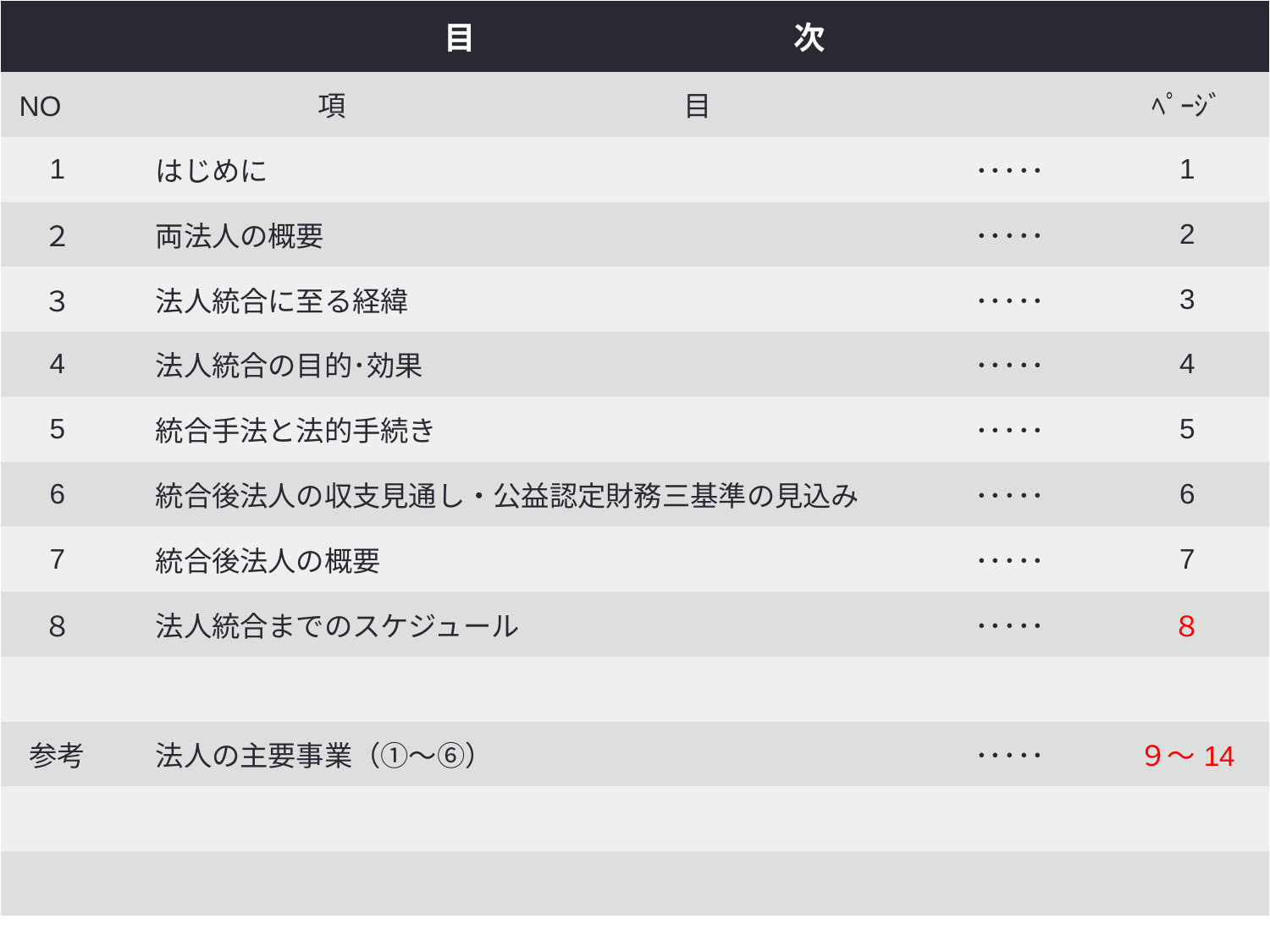

| 目　　　　　　　　　　次 |  |  |  |
| --- | --- | --- | --- |
| NO | 項　　　　　　　　　　　　目 |  | ﾍﾟｰｼﾞ |
| 1 | はじめに | ･････ | 1 |
| ２ | 両法人の概要 | ･････ | 2 |
| ３ | 法人統合に至る経緯 | ･････ | 3 |
| 4 | 法人統合の目的･効果 | ･････ | 4 |
| 5 | 統合手法と法的手続き | ･････ | 5 |
| 6 | 統合後法人の収支見通し・公益認定財務三基準の見込み | ･････ | 6 |
| 7 | 統合後法人の概要 | ･････ | 7 |
| ８ | 法人統合までのスケジュール | ･････ | ８ |
|  |  |  |  |
| 参考 | 法人の主要事業（①～⑥） | ･････ | ９～14 |
|  |  |  |  |
|  |  |  |  |